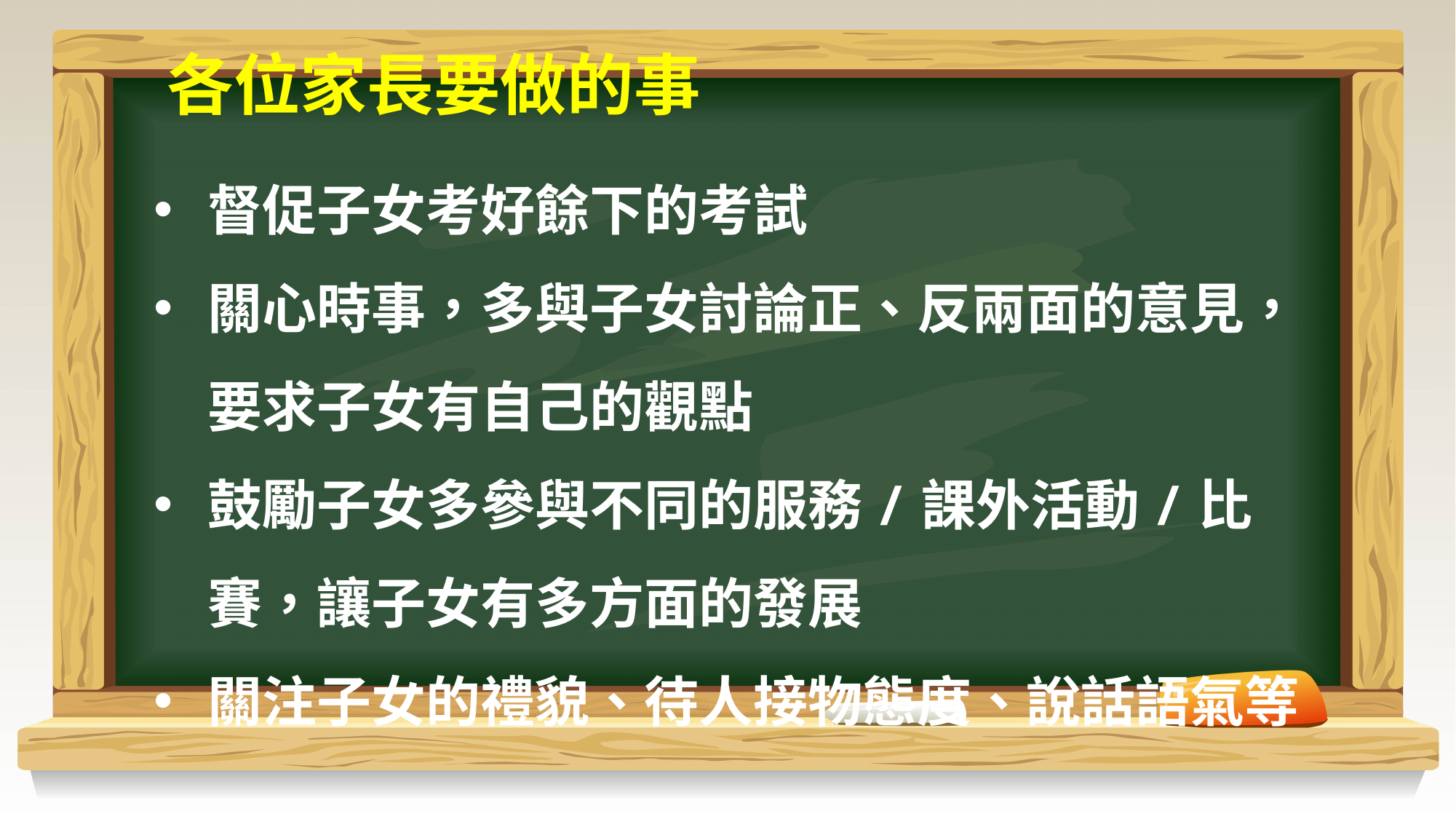

# 各位家長要做的事
督促子女考好餘下的考試
關心時事，多與子女討論正、反兩面的意見，要求子女有自己的觀點
鼓勵子女多參與不同的服務/課外活動/比賽，讓子女有多方面的發展
關注子女的禮貌、待人接物態度、說話語氣等